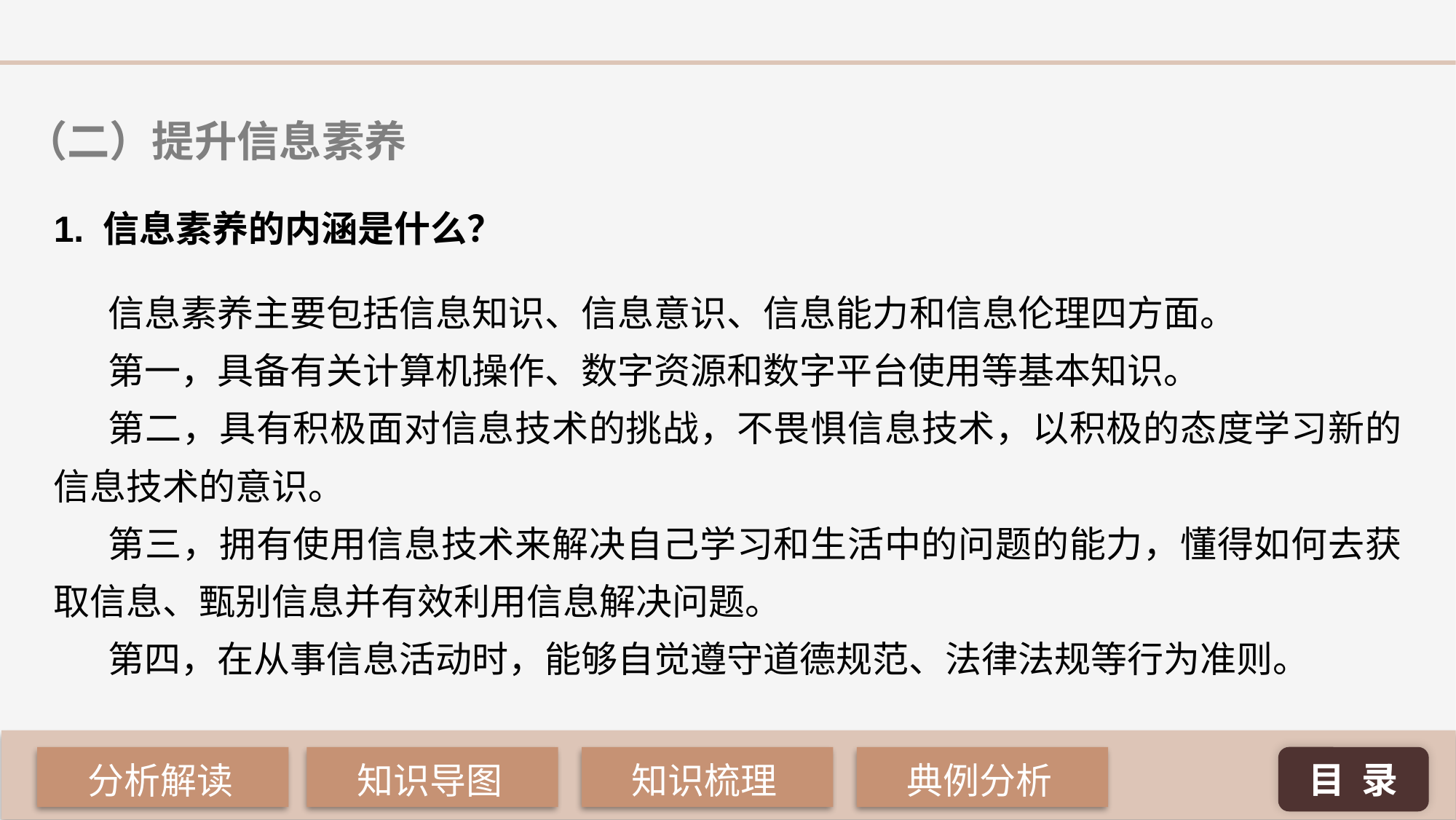

（二）提升信息素养
1. 信息素养的内涵是什么？
信息素养主要包括信息知识、信息意识、信息能力和信息伦理四方面。
第一，具备有关计算机操作、数字资源和数字平台使用等基本知识。
第二，具有积极面对信息技术的挑战，不畏惧信息技术，以积极的态度学习新的信息技术的意识。
第三，拥有使用信息技术来解决自己学习和生活中的问题的能力，懂得如何去获取信息、甄别信息并有效利用信息解决问题。
第四，在从事信息活动时，能够自觉遵守道德规范、法律法规等行为准则。